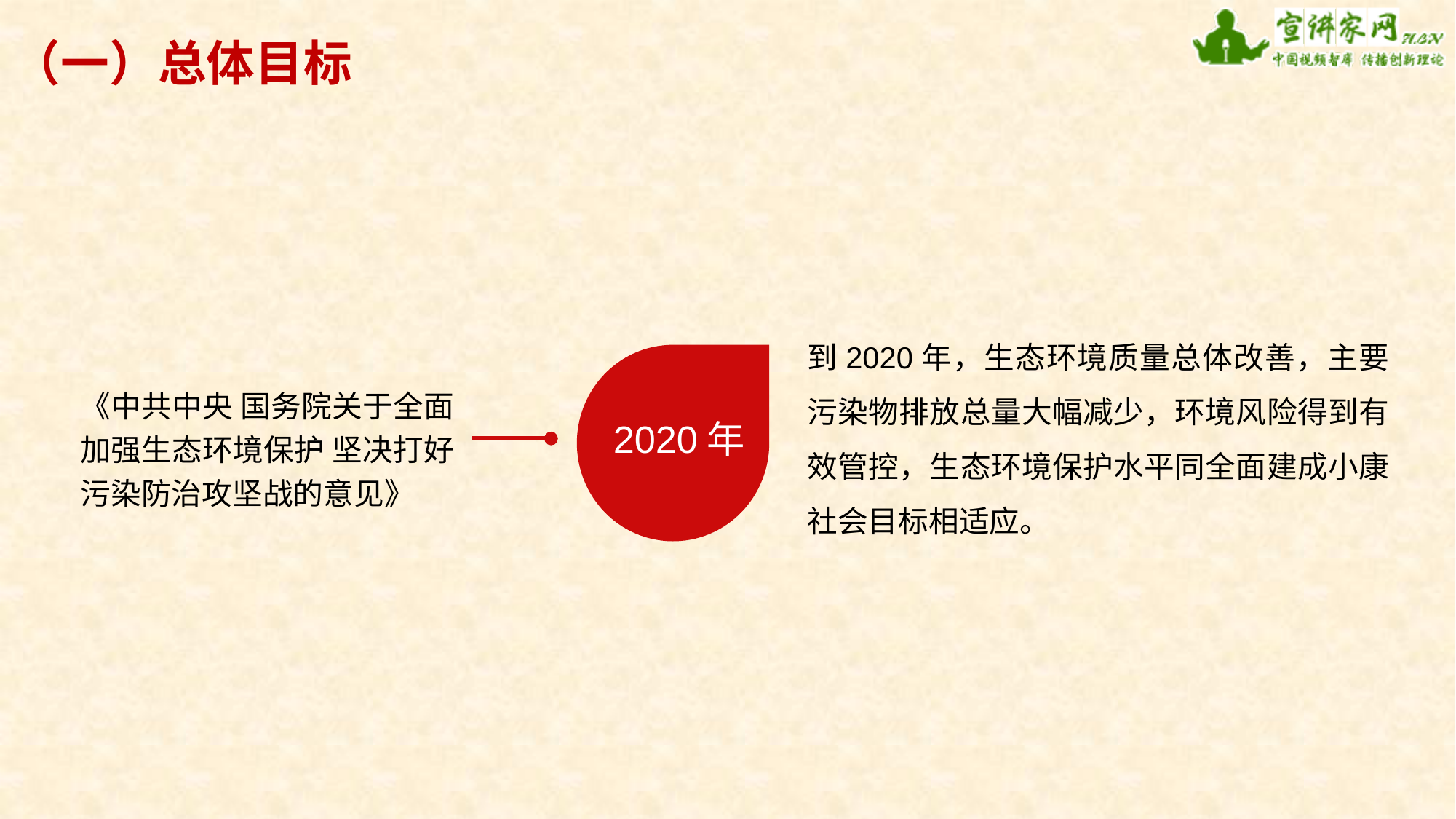

（一）总体目标
到2020年，生态环境质量总体改善，主要污染物排放总量大幅减少，环境风险得到有效管控，生态环境保护水平同全面建成小康社会目标相适应。

2020年
《中共中央 国务院关于全面加强生态环境保护 坚决打好污染防治攻坚战的意见》